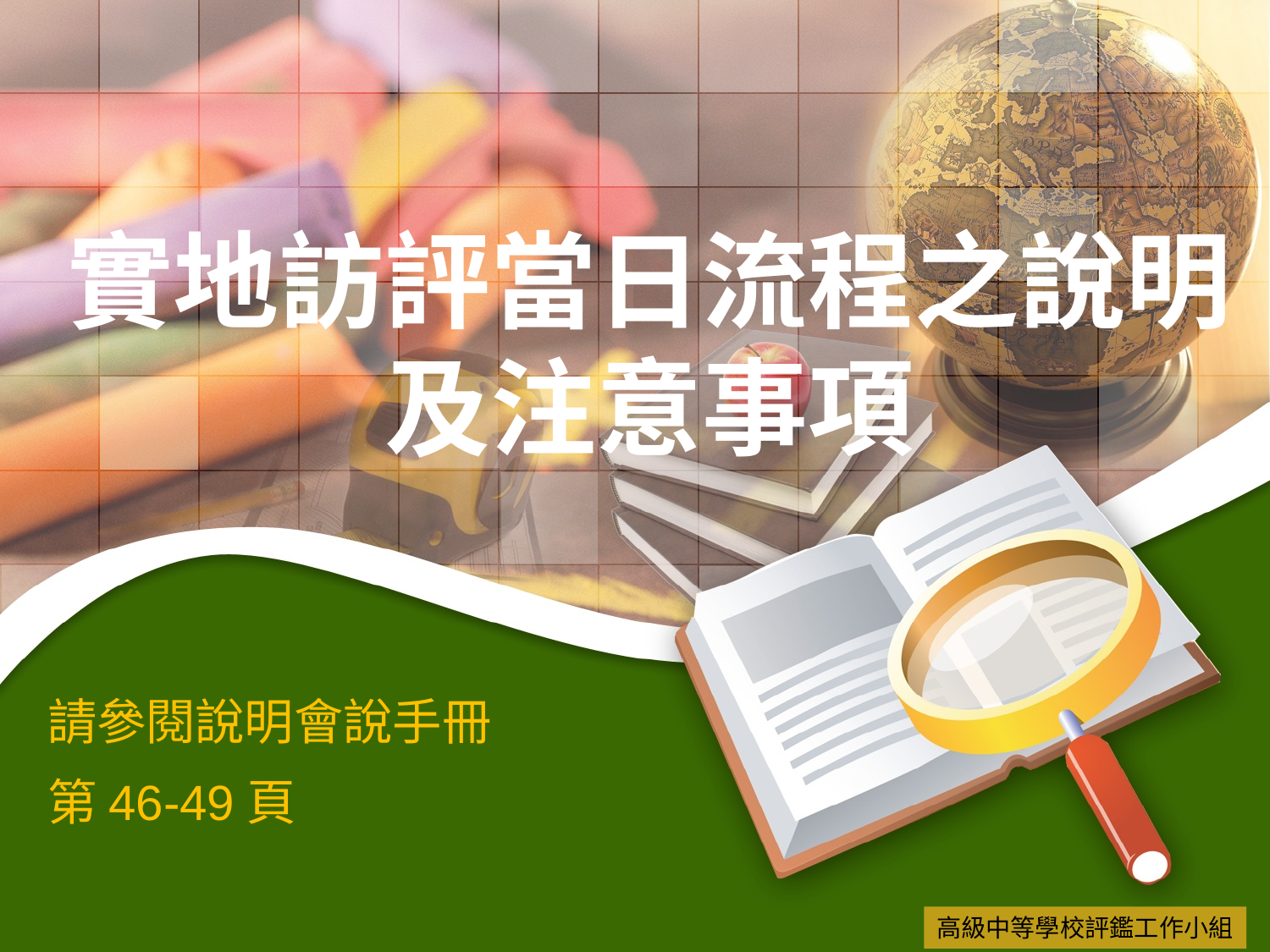

實地訪評當日流程之說明及注意事項
請參閱說明會說手冊
第46-49頁
高級中等學校評鑑工作小組